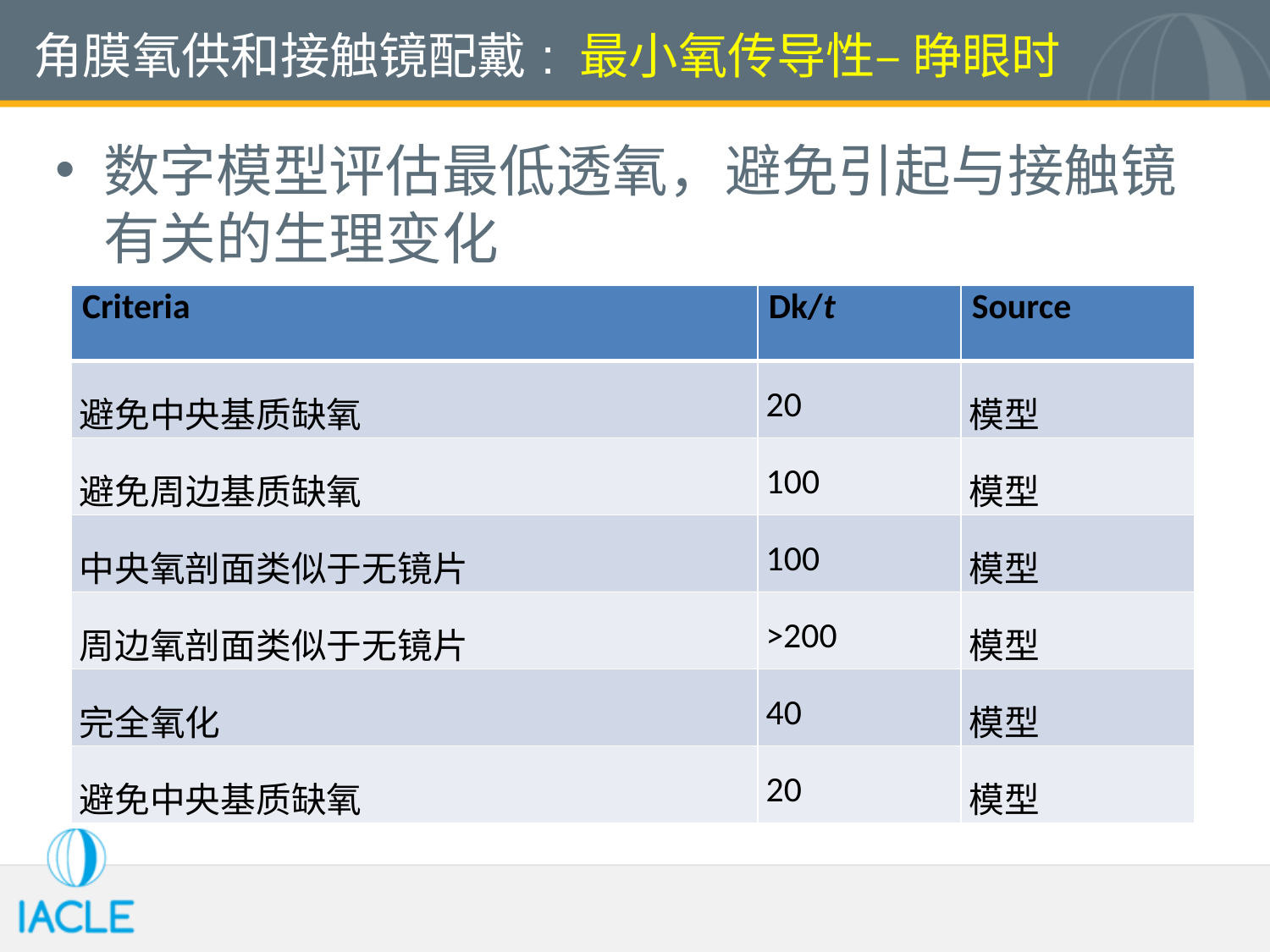

角膜氧供和接触镜配戴: 最小氧传导性– 睁眼时
数字模型评估最低透氧，避免引起与接触镜有关的生理变化
| Criteria | Dk/t | Source |
| --- | --- | --- |
| 避免中央基质缺氧 | 20 | 模型 |
| 避免周边基质缺氧 | 100 | 模型 |
| 中央氧剖面类似于无镜片 | 100 | 模型 |
| 周边氧剖面类似于无镜片 | >200 | 模型 |
| 完全氧化 | 40 | 模型 |
| 避免中央基质缺氧 | 20 | 模型 |